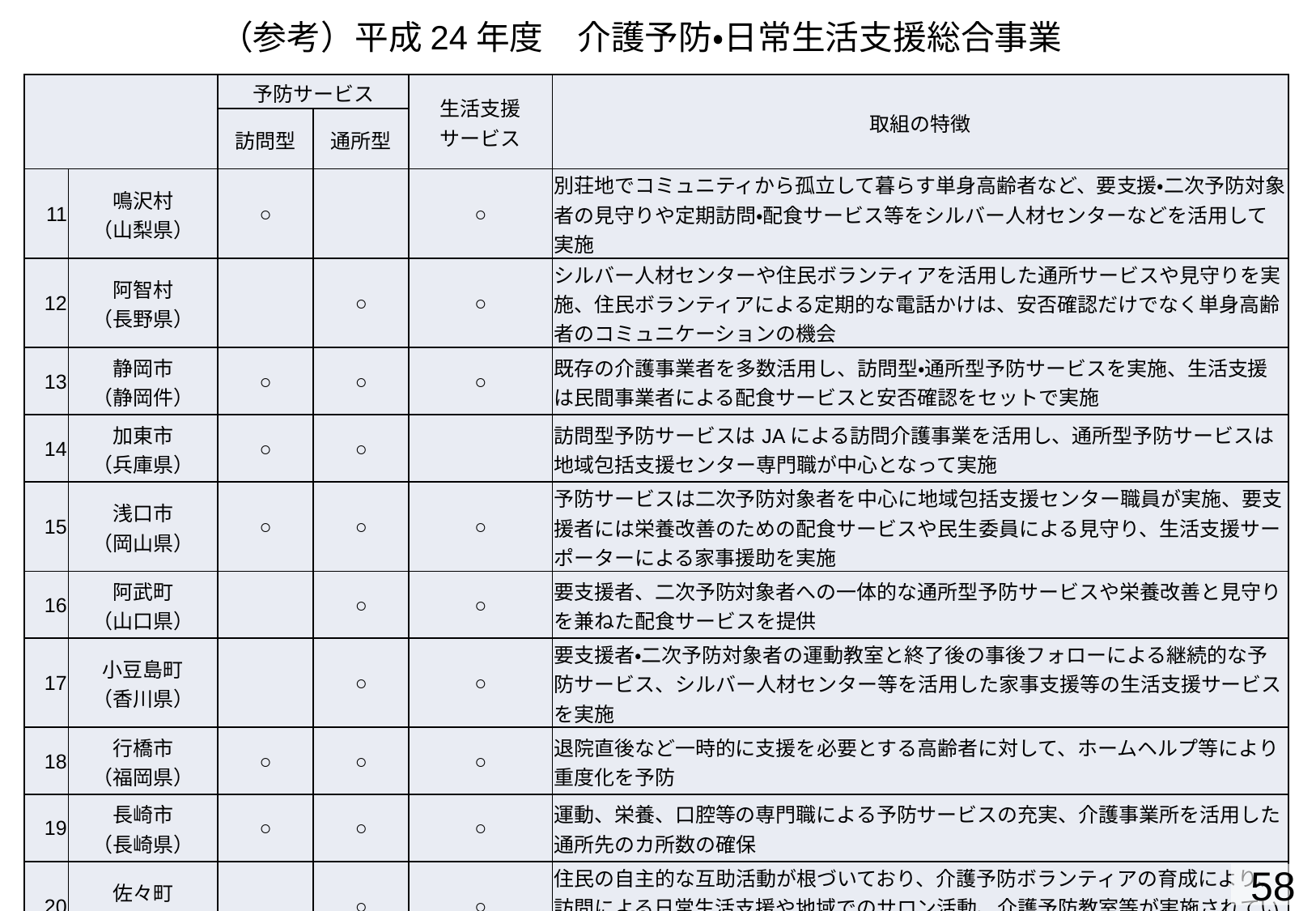

（参考）平成24年度　介護予防・日常生活支援総合事業
|  |  | 予防サービス |  | 生活支援 サービス | 取組の特徴 |
| --- | --- | --- | --- | --- | --- |
|  |  | 訪問型 | 通所型 |  |  |
| 11 | 鳴沢村 （山梨県） | ○ |  | ○ | 別荘地でコミュニティから孤立して暮らす単身高齢者など、要支援・二次予防対象者の見守りや定期訪問・配食サービス等をシルバー人材センターなどを活用して実施 |
| 12 | 阿智村 （長野県） |  | ○ | ○ | シルバー人材センターや住民ボランティアを活用した通所サービスや見守りを実施、住民ボランティアによる定期的な電話かけは、安否確認だけでなく単身高齢者のコミュニケーションの機会 |
| 13 | 静岡市 （静岡件） | ○ | ○ | ○ | 既存の介護事業者を多数活用し、訪問型・通所型予防サービスを実施、生活支援は民間事業者による配食サービスと安否確認をセットで実施 |
| 14 | 加東市 （兵庫県） | ○ | ○ |  | 訪問型予防サービスはJAによる訪問介護事業を活用し、通所型予防サービスは地域包括支援センター専門職が中心となって実施 |
| 15 | 浅口市 （岡山県） | ○ | ○ | ○ | 予防サービスは二次予防対象者を中心に地域包括支援センター職員が実施、要支援者には栄養改善のための配食サービスや民生委員による見守り、生活支援サーポーターによる家事援助を実施 |
| 16 | 阿武町 （山口県） |  | ○ | ○ | 要支援者、二次予防対象者への一体的な通所型予防サービスや栄養改善と見守りを兼ねた配食サービスを提供 |
| 17 | 小豆島町 （香川県） |  | ○ | ○ | 要支援者・二次予防対象者の運動教室と終了後の事後フォローによる継続的な予防サービス、シルバー人材センター等を活用した家事支援等の生活支援サービスを実施 |
| 18 | 行橋市 （福岡県） | ○ | ○ | ○ | 退院直後など一時的に支援を必要とする高齢者に対して、ホームヘルプ等により重度化を予防 |
| 19 | 長崎市 （長崎県） | ○ | ○ | ○ | 運動、栄養、口腔等の専門職による予防サービスの充実、介護事業所を活用した通所先のカ所数の確保 |
| 20 | 佐々町 （長崎県） |  | ○ | ○ | 住民の自主的な互助活動が根づいており、介護予防ボランティアの育成により、訪問による日常生活支援や地域でのサロン活動、介護予防教室等が実施されている |
58